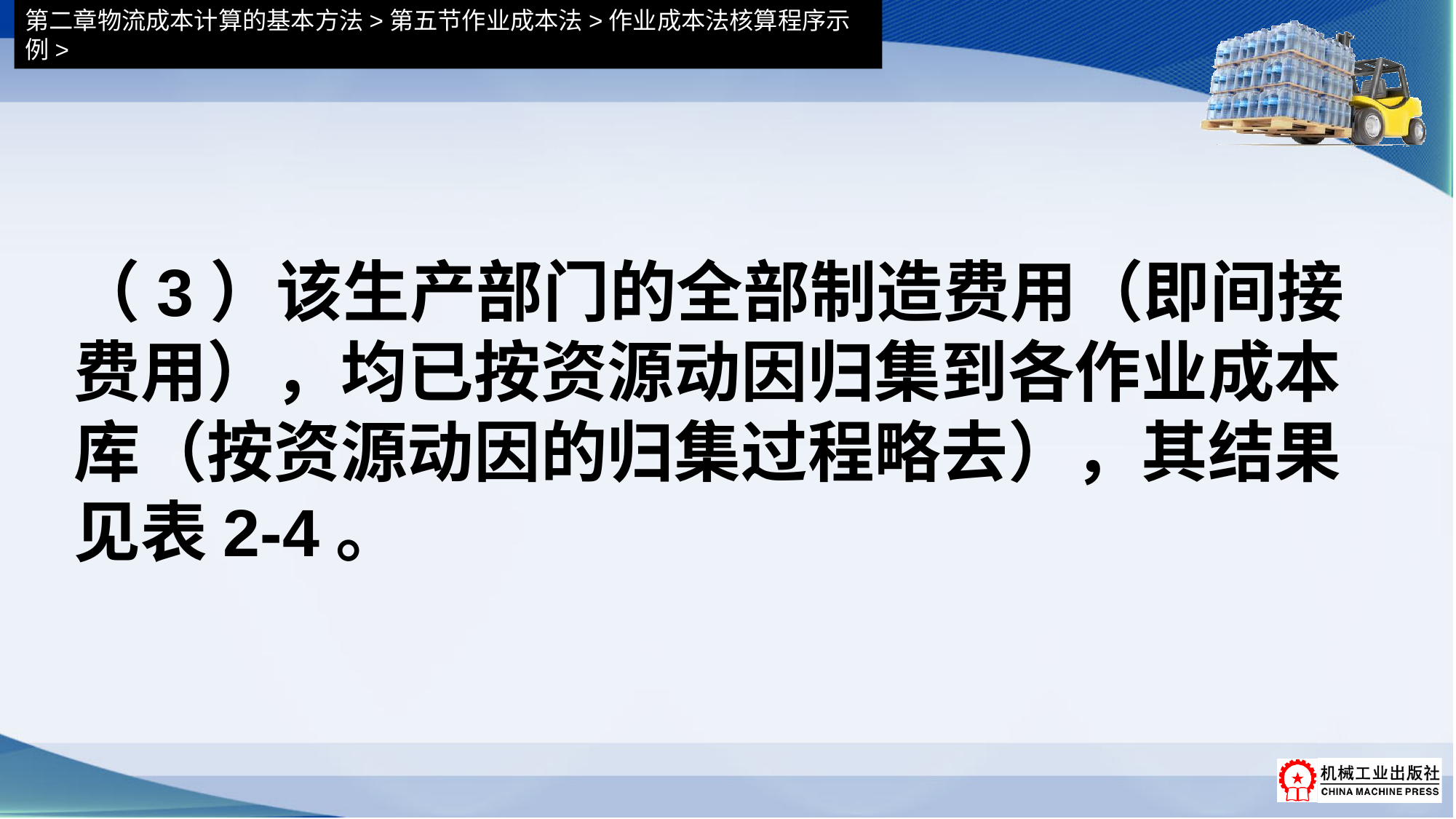

第二章物流成本计算的基本方法>第五节作业成本法>作业成本法核算程序示例>
# （3）该生产部门的全部制造费用（即间接费用），均已按资源动因归集到各作业成本库（按资源动因的归集过程略去），其结果见表2-4。